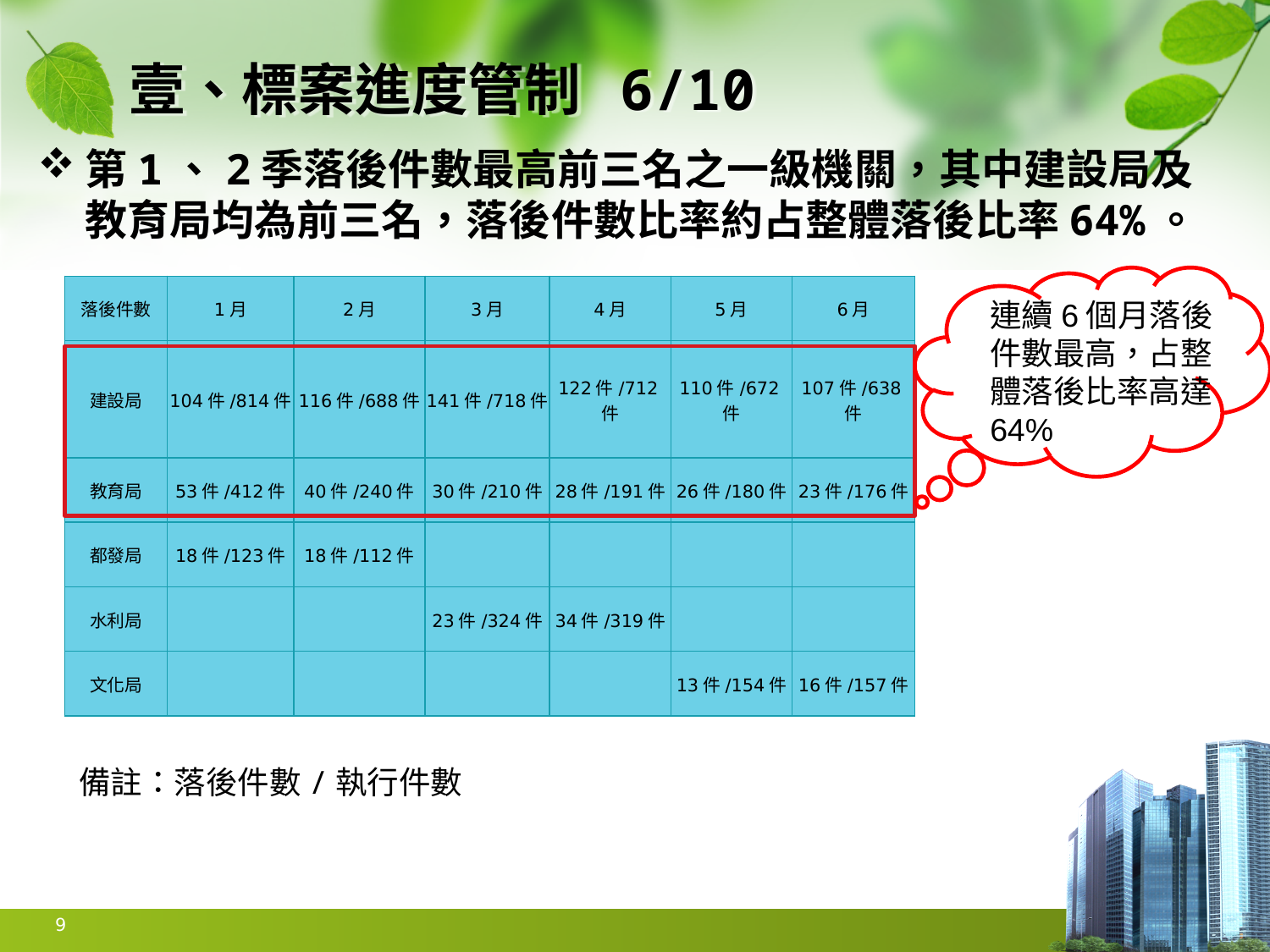

# 壹、標案進度管制  6/10
第1、2季落後件數最高前三名之一級機關，其中建設局及教育局均為前三名，落後件數比率約占整體落後比率64%。

| 落後件數 | 1月 | 2月 | 3月 | 4月 | 5月 | 6月 |
| --- | --- | --- | --- | --- | --- | --- |
| 建設局 | 104件/814件 | 116件/688件 | 141件/718件 | 122件/712件 | 110件/672件 | 107件/638件 |
| 教育局 | 53件/412件 | 40件/240件 | 30件/210件 | 28件/191件 | 26件/180件 | 23件/176件 |
| 都發局 | 18件/123件 | 18件/112件 |  |  |  |  |
| 水利局 |  |  | 23件/324件 | 34件/319件 |  |  |
| 文化局 |  |  |  |  | 13件/154件 | 16件/157件 |
連續6個月落後件數最高，占整體落後比率高達64%

備註：落後件數/執行件數
9